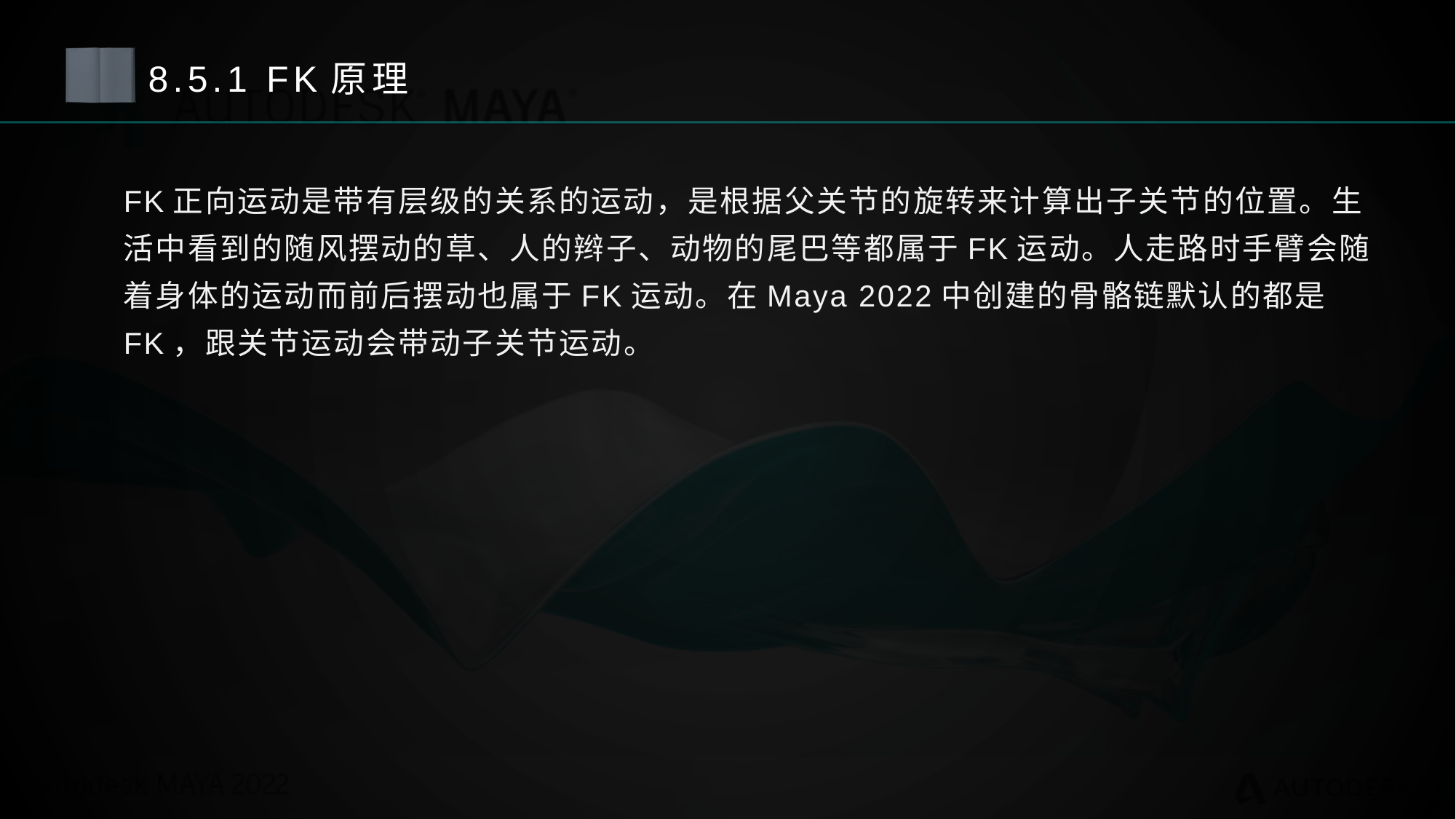

8.5.1 FK原理
FK正向运动是带有层级的关系的运动，是根据父关节的旋转来计算出子关节的位置。生活中看到的随风摆动的草、人的辫子、动物的尾巴等都属于FK运动。人走路时手臂会随着身体的运动而前后摆动也属于FK运动。在Maya 2022中创建的骨骼链默认的都是FK，跟关节运动会带动子关节运动。